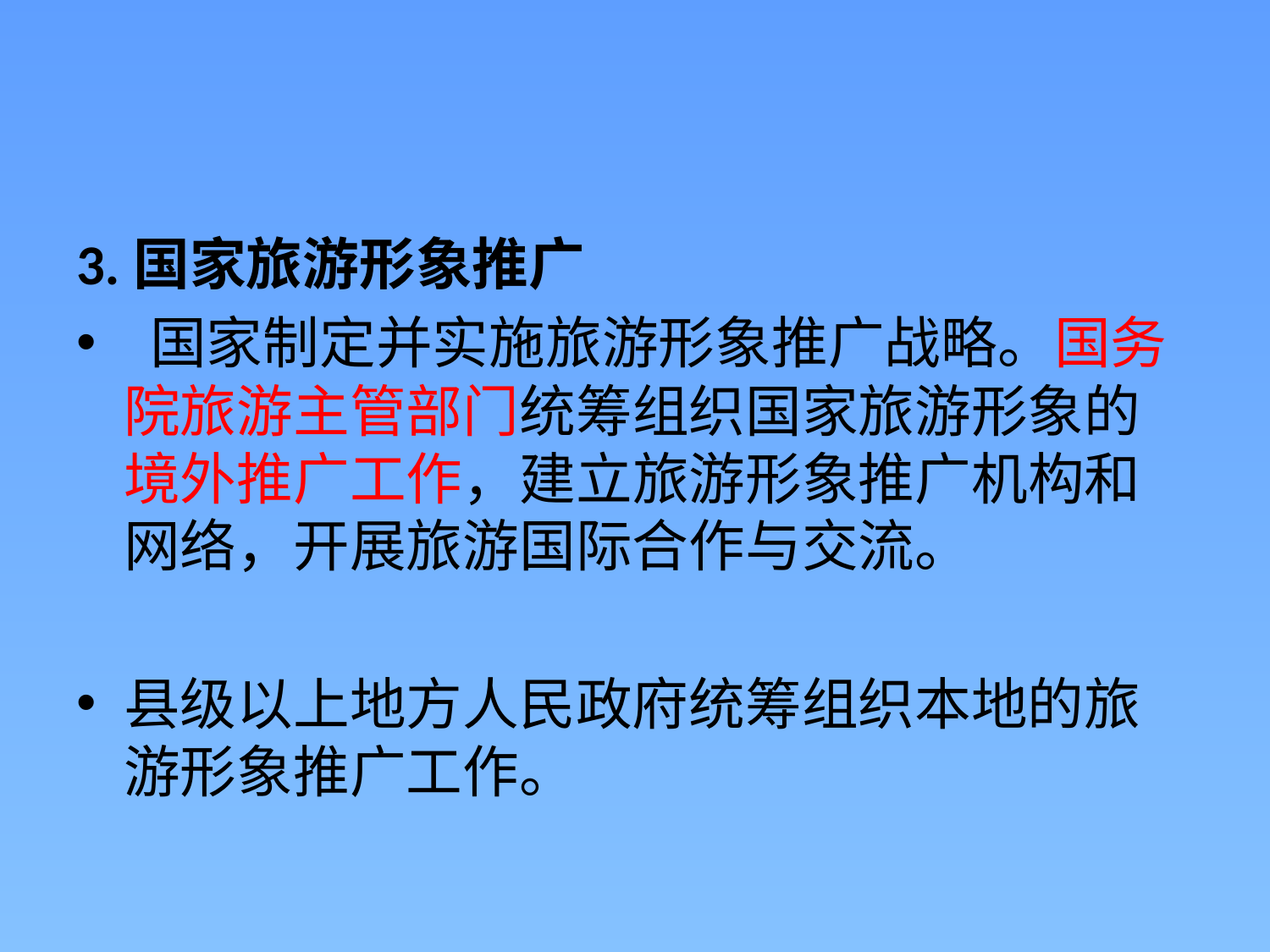

#
3.国家旅游形象推广
 国家制定并实施旅游形象推广战略。国务院旅游主管部门统筹组织国家旅游形象的境外推广工作，建立旅游形象推广机构和网络，开展旅游国际合作与交流。

县级以上地方人民政府统筹组织本地的旅游形象推广工作。